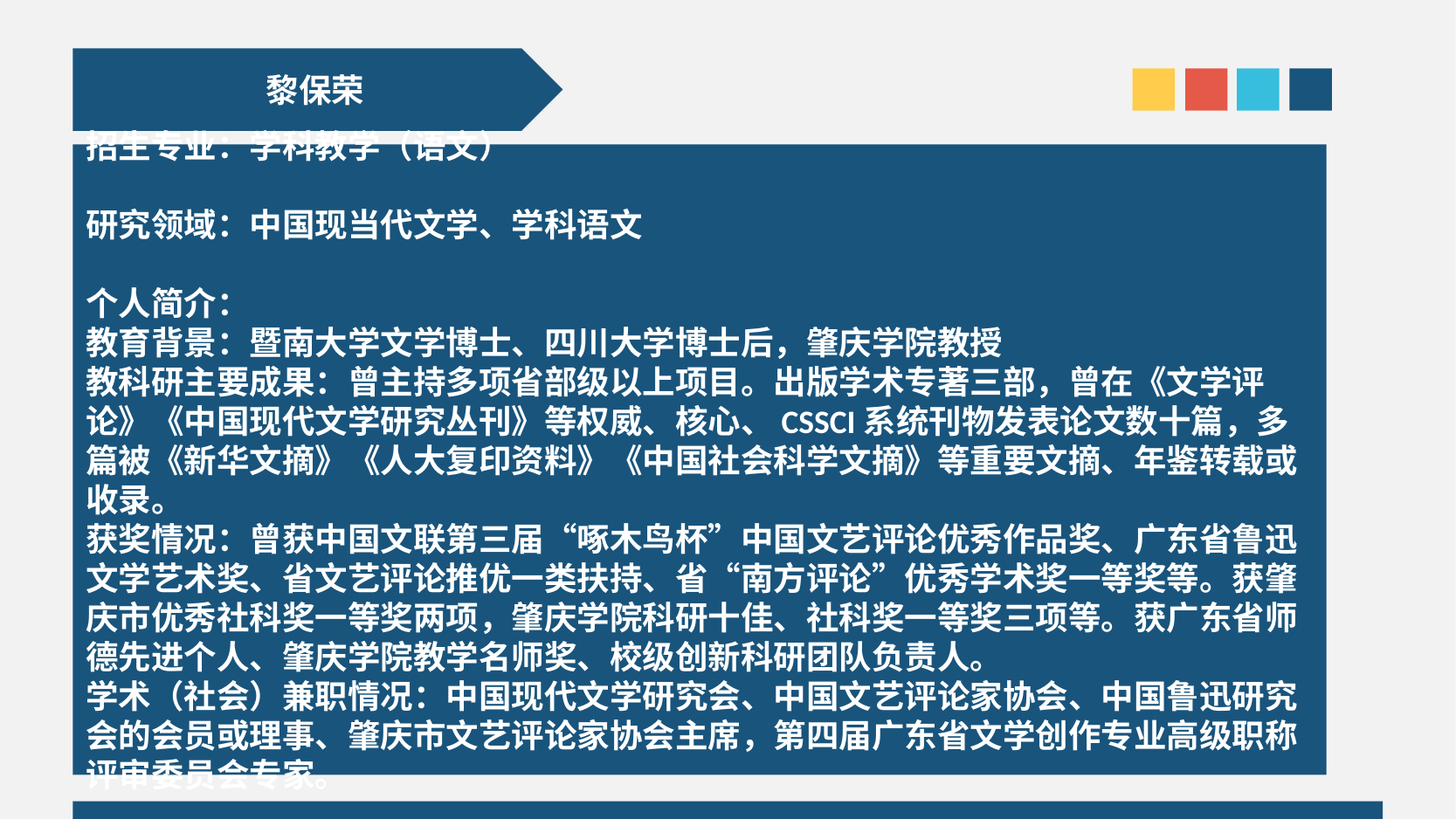

黎保荣

招生专业：学科教学（语文）

研究领域：中国现当代文学、学科语文

个人简介：
教育背景：暨南大学文学博士、四川大学博士后，肇庆学院教授
教科研主要成果：曾主持多项省部级以上项目。出版学术专著三部，曾在《文学评论》《中国现代文学研究丛刊》等权威、核心、CSSCI系统刊物发表论文数十篇，多篇被《新华文摘》《人大复印资料》《中国社会科学文摘》等重要文摘、年鉴转载或收录。
获奖情况：曾获中国文联第三届“啄木鸟杯”中国文艺评论优秀作品奖、广东省鲁迅文学艺术奖、省文艺评论推优一类扶持、省“南方评论”优秀学术奖一等奖等。获肇庆市优秀社科奖一等奖两项，肇庆学院科研十佳、社科奖一等奖三项等。获广东省师德先进个人、肇庆学院教学名师奖、校级创新科研团队负责人。
学术（社会）兼职情况：中国现代文学研究会、中国文艺评论家协会、中国鲁迅研究会的会员或理事、肇庆市文艺评论家协会主席，第四届广东省文学创作专业高级职称评审委员会专家。